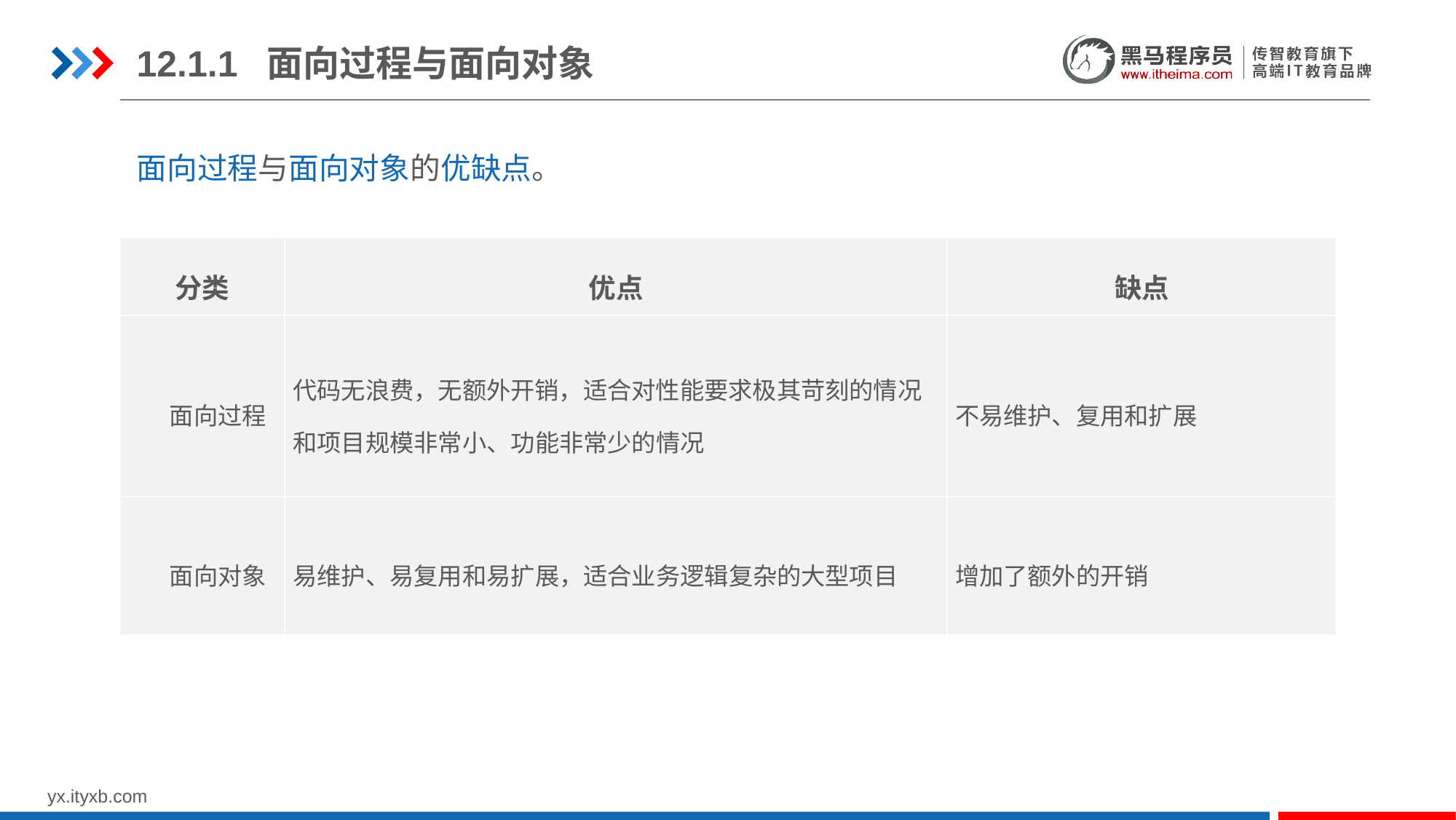

12.1.1  面向过程与面向对象
面向过程与面向对象的优缺点。
| 分类 | 优点 | 缺点 |
| --- | --- | --- |
| 面向过程 | 代码无浪费，无额外开销，适合对性能要求极其苛刻的情况和项目规模非常小、功能非常少的情况 | 不易维护、复用和扩展 |
| 面向对象 | 易维护、易复用和易扩展，适合业务逻辑复杂的大型项目 | 增加了额外的开销 |